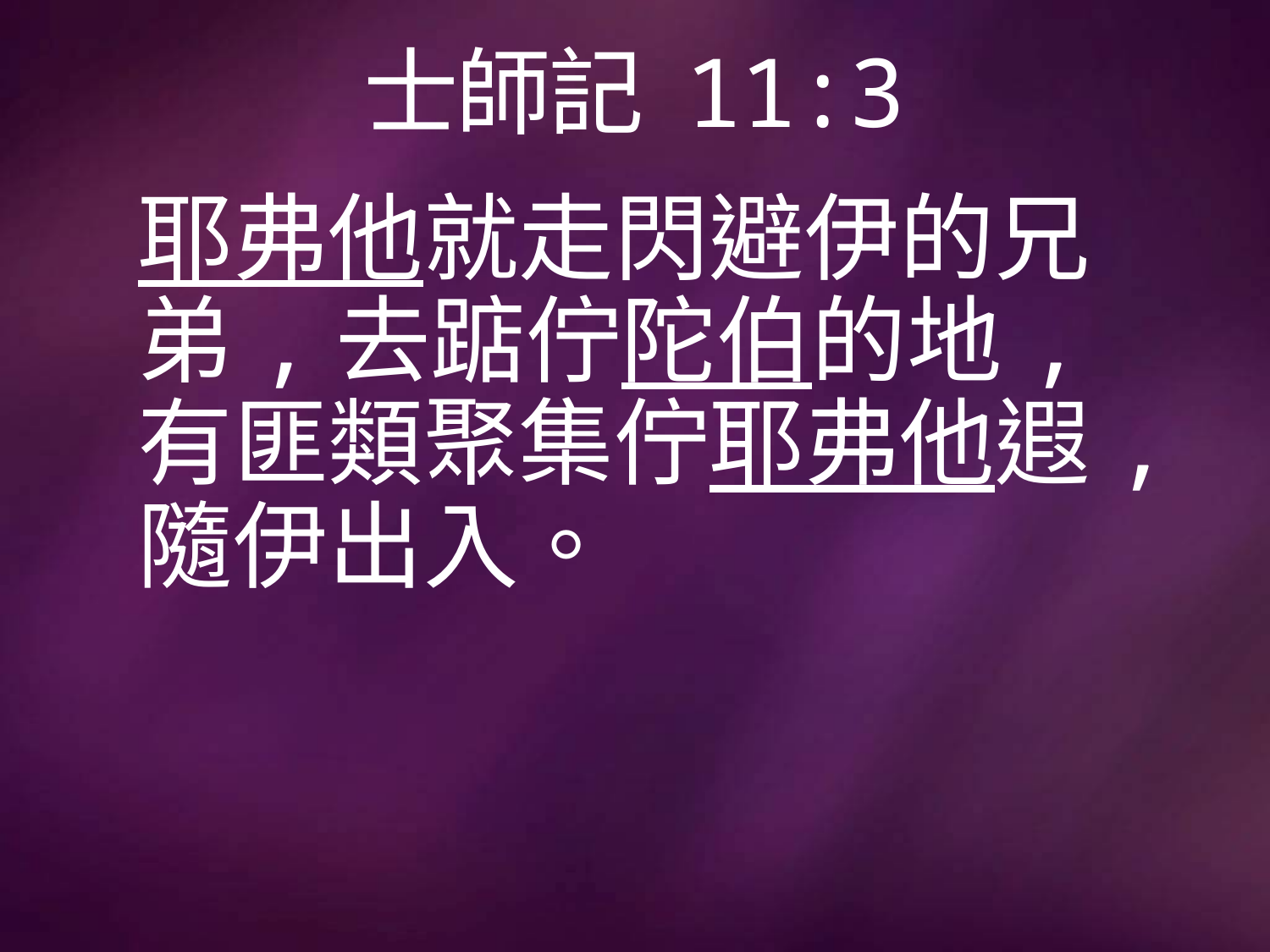

# 士師記 11:3
耶弗他就走閃避伊的兄弟,去踮佇陀伯的地,有匪類聚集佇耶弗他遐,隨伊出入。